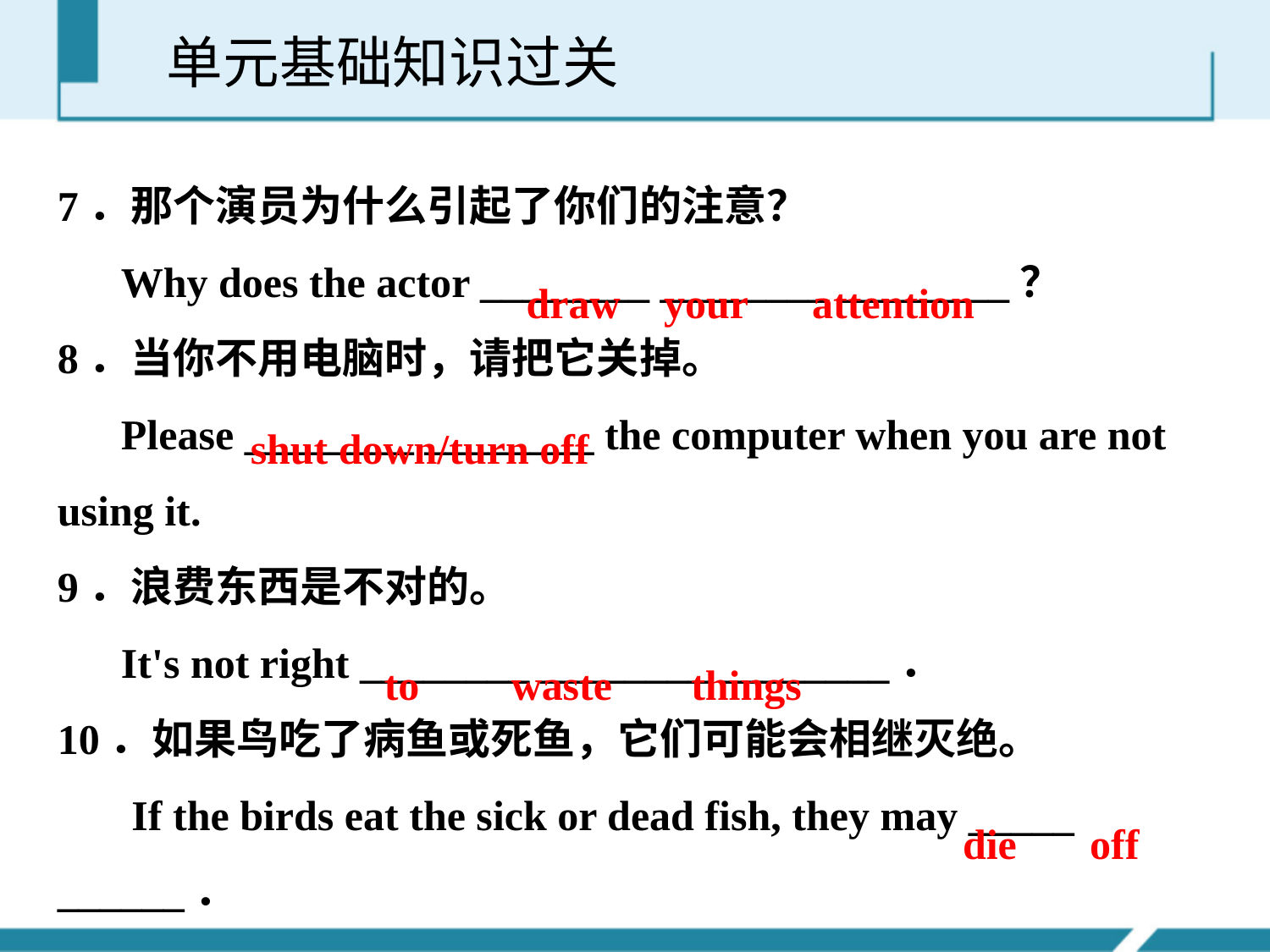

单元基础知识过关
7．那个演员为什么引起了你们的注意？
      Why does the actor ________ ________ ________？
8．当你不用电脑时，请把它关掉。
      Please ________ ________ the computer when you are not using it.
9．浪费东西是不对的。
      It's not right ________ ________ ________．
10．如果鸟吃了病鱼或死鱼，它们可能会相继灭绝。
       If the birds eat the sick or dead fish, they may _____ ______．
draw 	 your 	   attention
shut down/turn off
to 	waste 	     things
die 	off